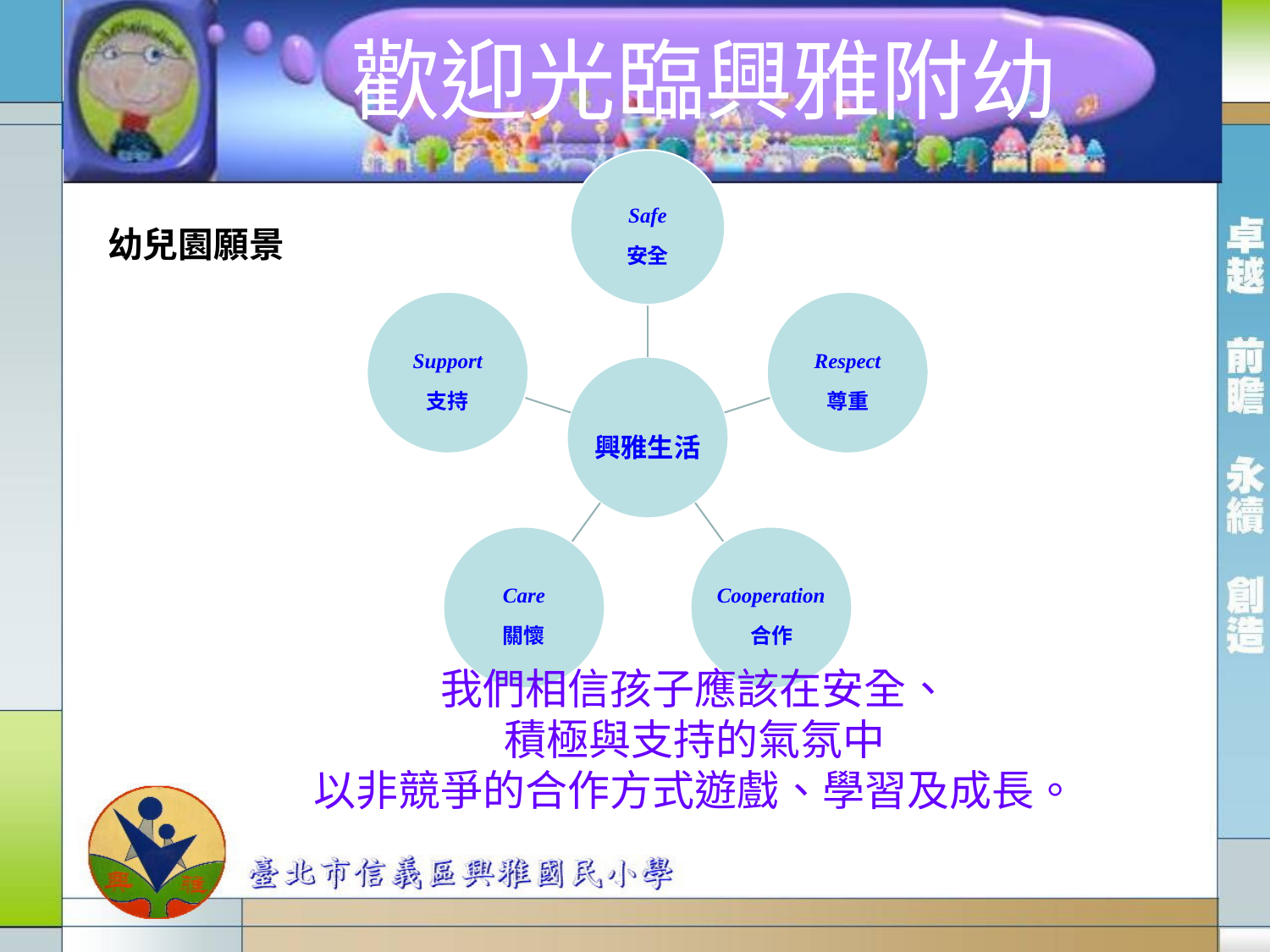

# 歡迎光臨興雅附幼
興雅生活

Safe
安全

Respect
尊重

Cooperation
合作

Care
關懷

Support
支持
幼兒園願景
我們相信孩子應該在安全、
積極與支持的氣氛中
以非競爭的合作方式遊戲、學習及成長。